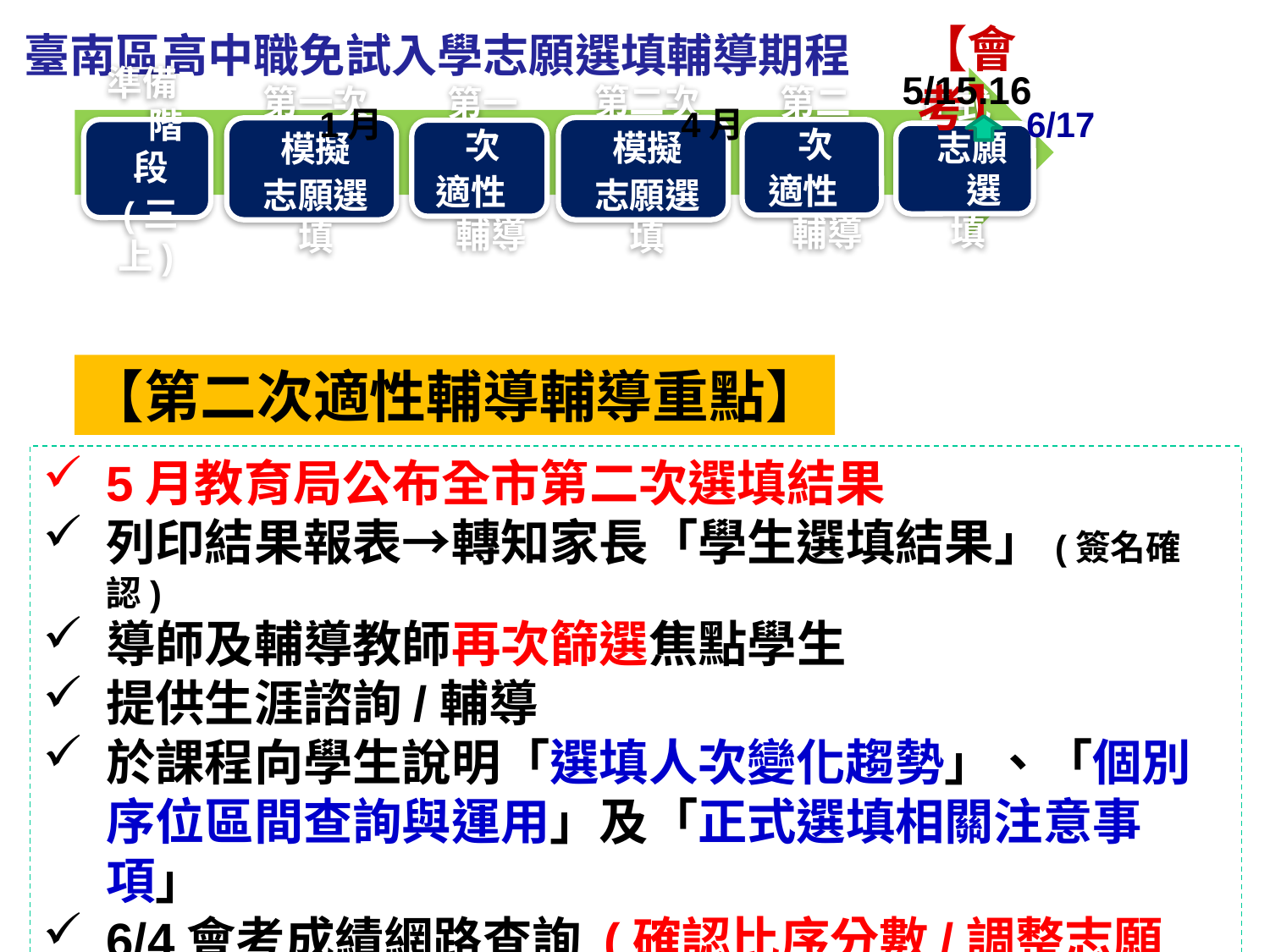

臺南區高中職免試入學志願選填輔導期程
【會考】
5/15.16
準備       階段
(三上)
第一次
模擬
志願選填
第一次
適性      輔導
第二次
模擬
志願選填
第二次
適性       輔導
正式      志願      選填
1月                                    4月                                  6/17

【第二次適性輔導輔導重點】
5月教育局公布全市第二次選填結果
列印結果報表→轉知家長「學生選填結果」(簽名確認)
導師及輔導教師再次篩選焦點學生
提供生涯諮詢/輔導
於課程向學生說明「選填人次變化趨勢」、「個別序位區間查詢與運用」及「正式選填相關注意事項」
6/4會考成績網路查詢 (確認比序分數/調整志願序)
畢業典禮前：提醒正式選填日期、報名時程及續招